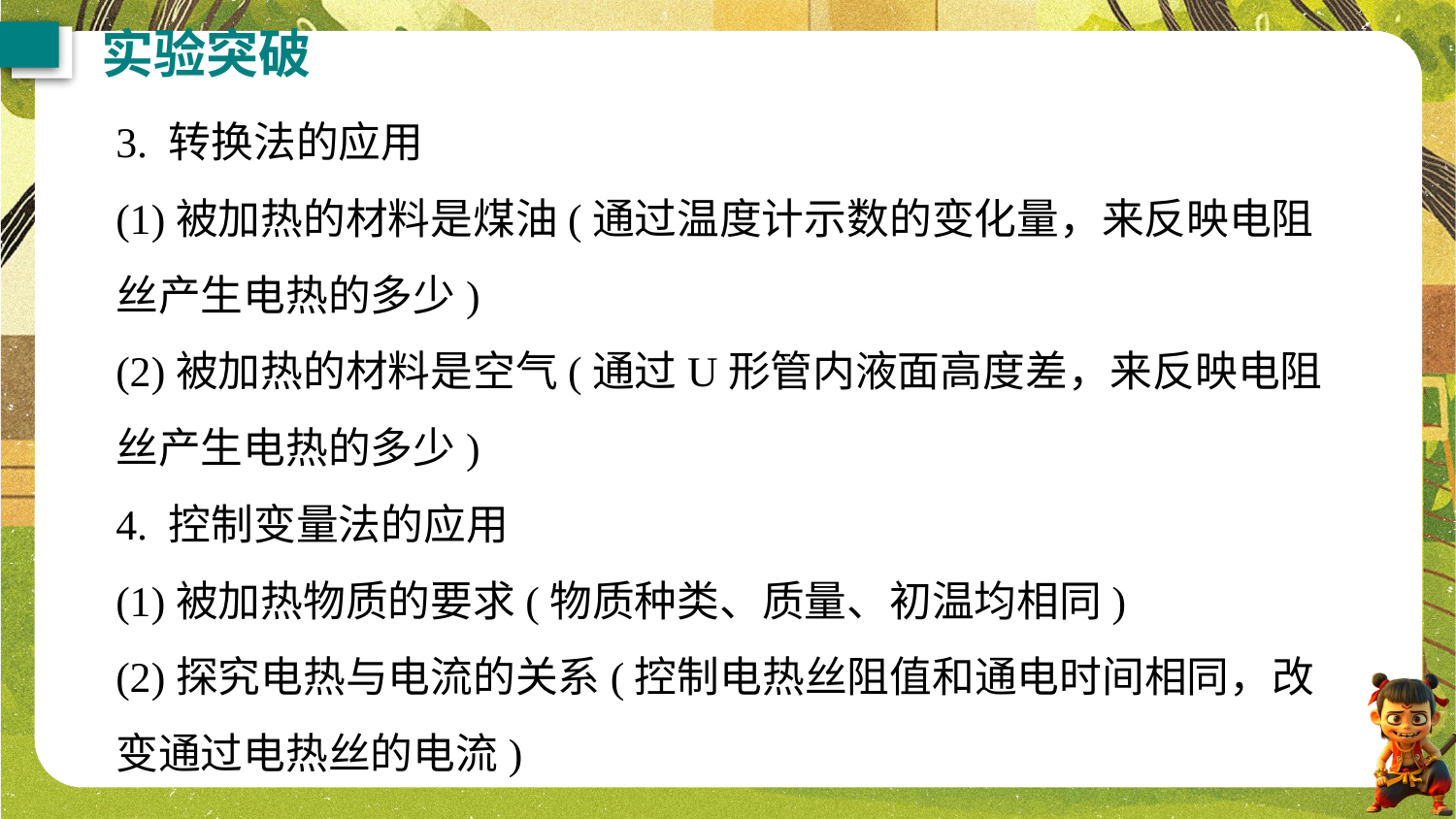

实验突破

3. 转换法的应用
(1)被加热的材料是煤油(通过温度计示数的变化量，来反映电阻丝产生电热的多少)
(2)被加热的材料是空气(通过U形管内液面高度差，来反映电阻丝产生电热的多少)
4. 控制变量法的应用
(1)被加热物质的要求(物质种类、质量、初温均相同)
(2)探究电热与电流的关系(控制电热丝阻值和通电时间相同，改变通过电热丝的电流)